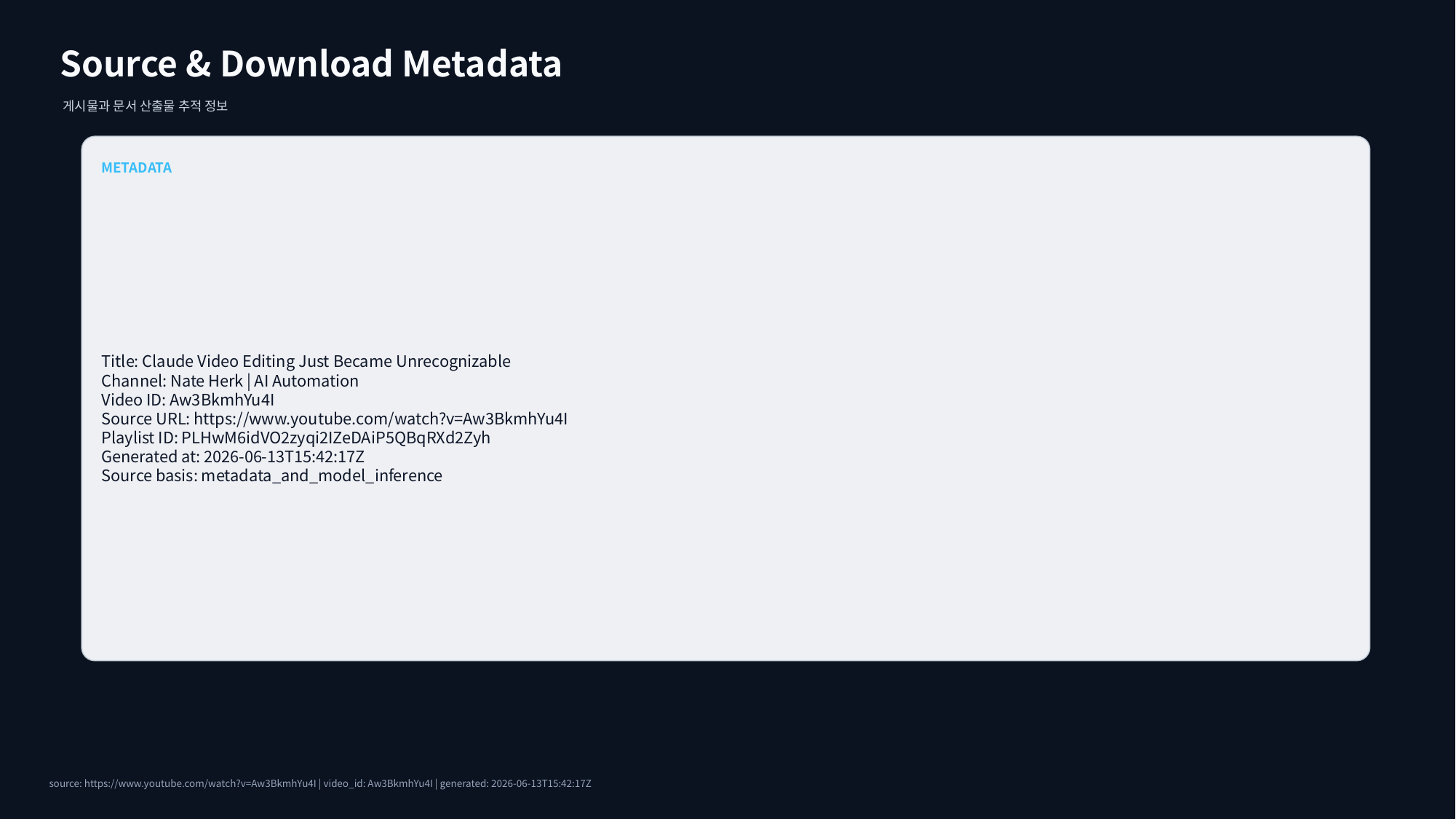

Source & Download Metadata
게시물과 문서 산출물 추적 정보

METADATA
Title: Claude Video Editing Just Became Unrecognizable
Channel: Nate Herk | AI Automation
Video ID: Aw3BkmhYu4I
Source URL: https://www.youtube.com/watch?v=Aw3BkmhYu4I
Playlist ID: PLHwM6idVO2zyqi2IZeDAiP5QBqRXd2Zyh
Generated at: 2026-06-13T15:42:17Z
Source basis: metadata_and_model_inference
source: https://www.youtube.com/watch?v=Aw3BkmhYu4I | video_id: Aw3BkmhYu4I | generated: 2026-06-13T15:42:17Z